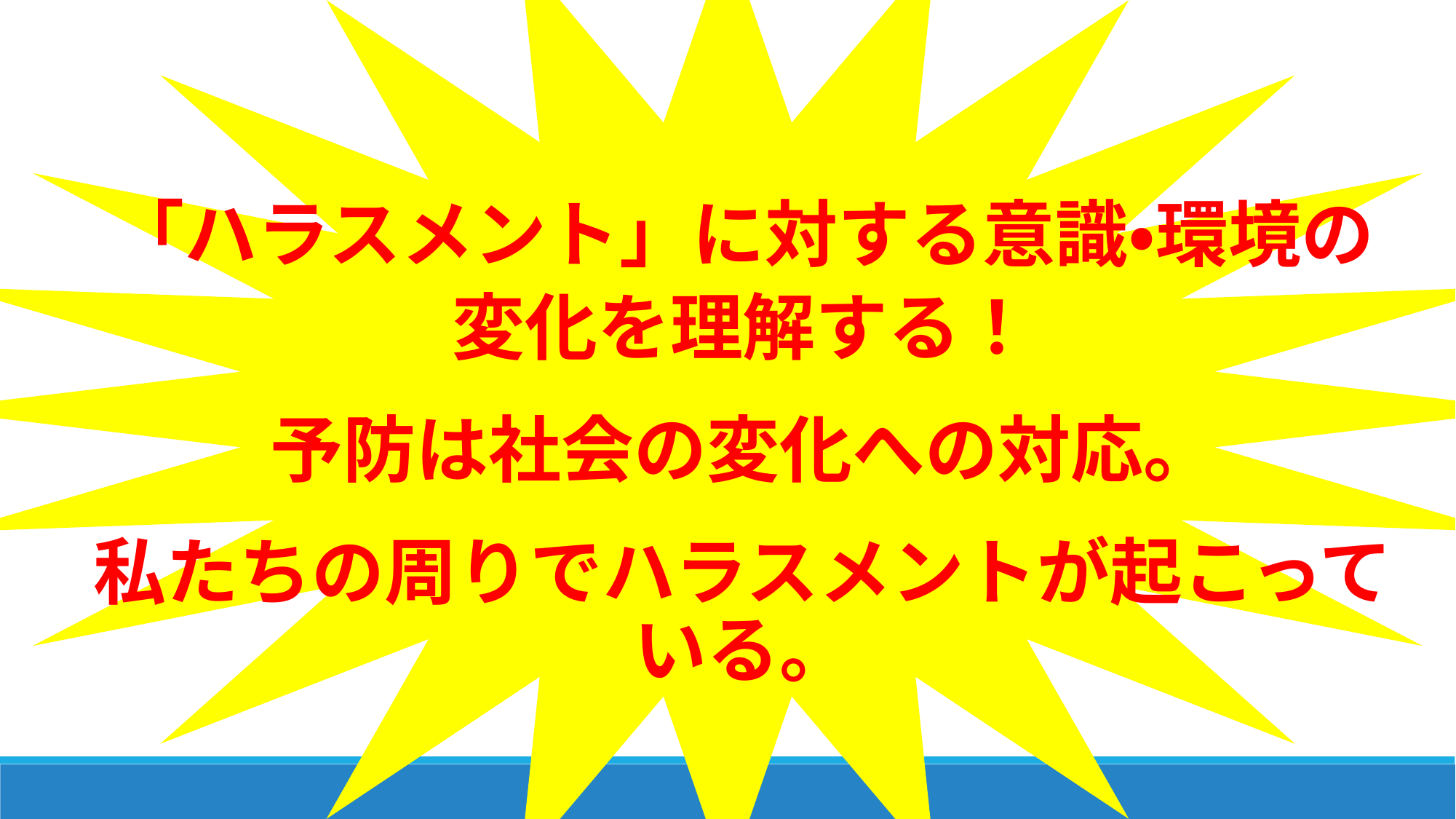

「ハラスメント」に対する意識・環境の
変化を理解する！

予防は社会の変化への対応。

私たちの周りでハラスメントが起こっている。